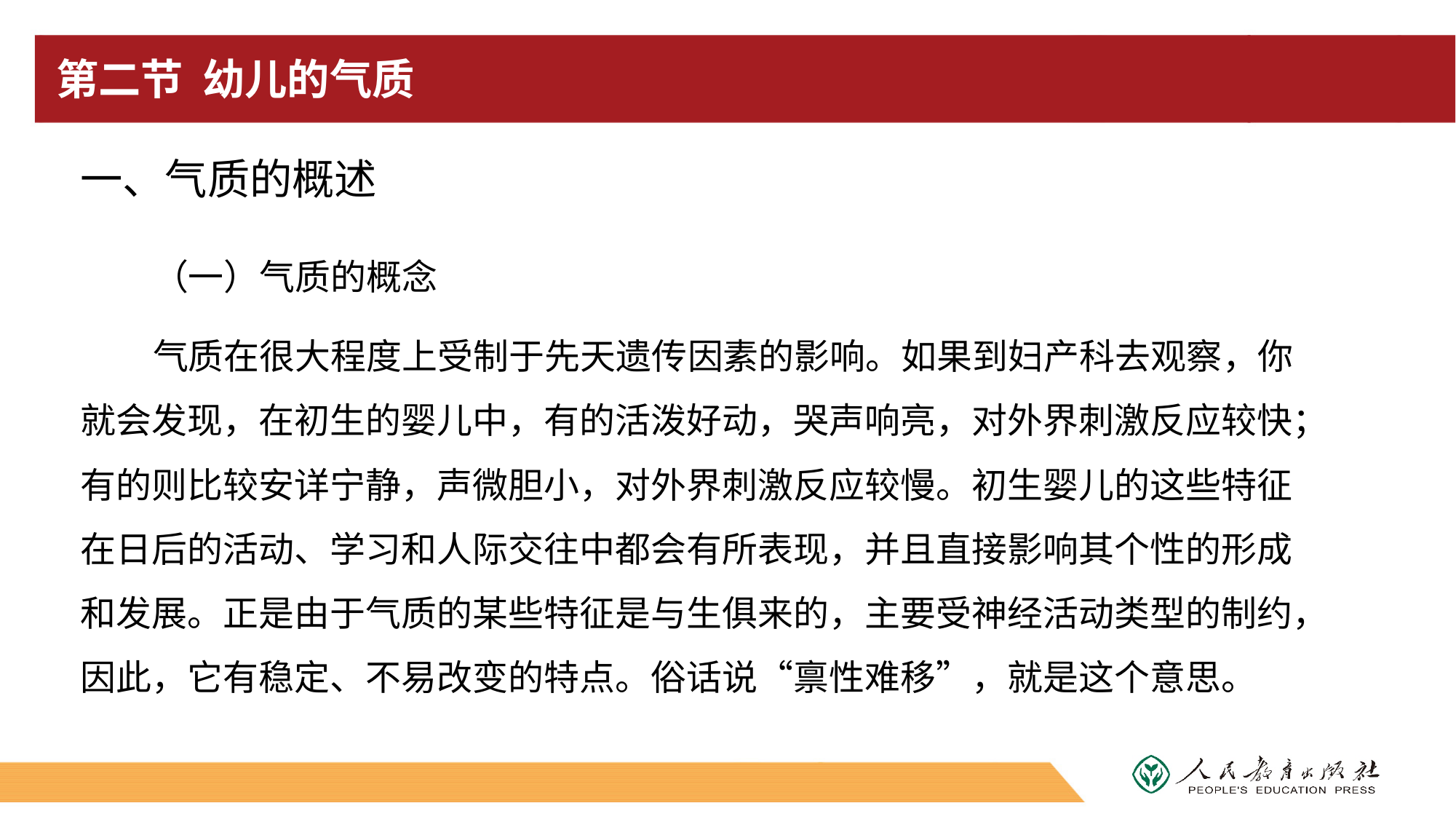

# 第二节  幼儿的气质
一、气质的概述
（一）气质的概念
气质在很大程度上受制于先天遗传因素的影响。如果到妇产科去观察，你就会发现，在初生的婴儿中，有的活泼好动，哭声响亮，对外界刺激反应较快；有的则比较安详宁静，声微胆小，对外界刺激反应较慢。初生婴儿的这些特征在日后的活动、学习和人际交往中都会有所表现，并且直接影响其个性的形成和发展。正是由于气质的某些特征是与生俱来的，主要受神经活动类型的制约，因此，它有稳定、不易改变的特点。俗话说“禀性难移”，就是这个意思。